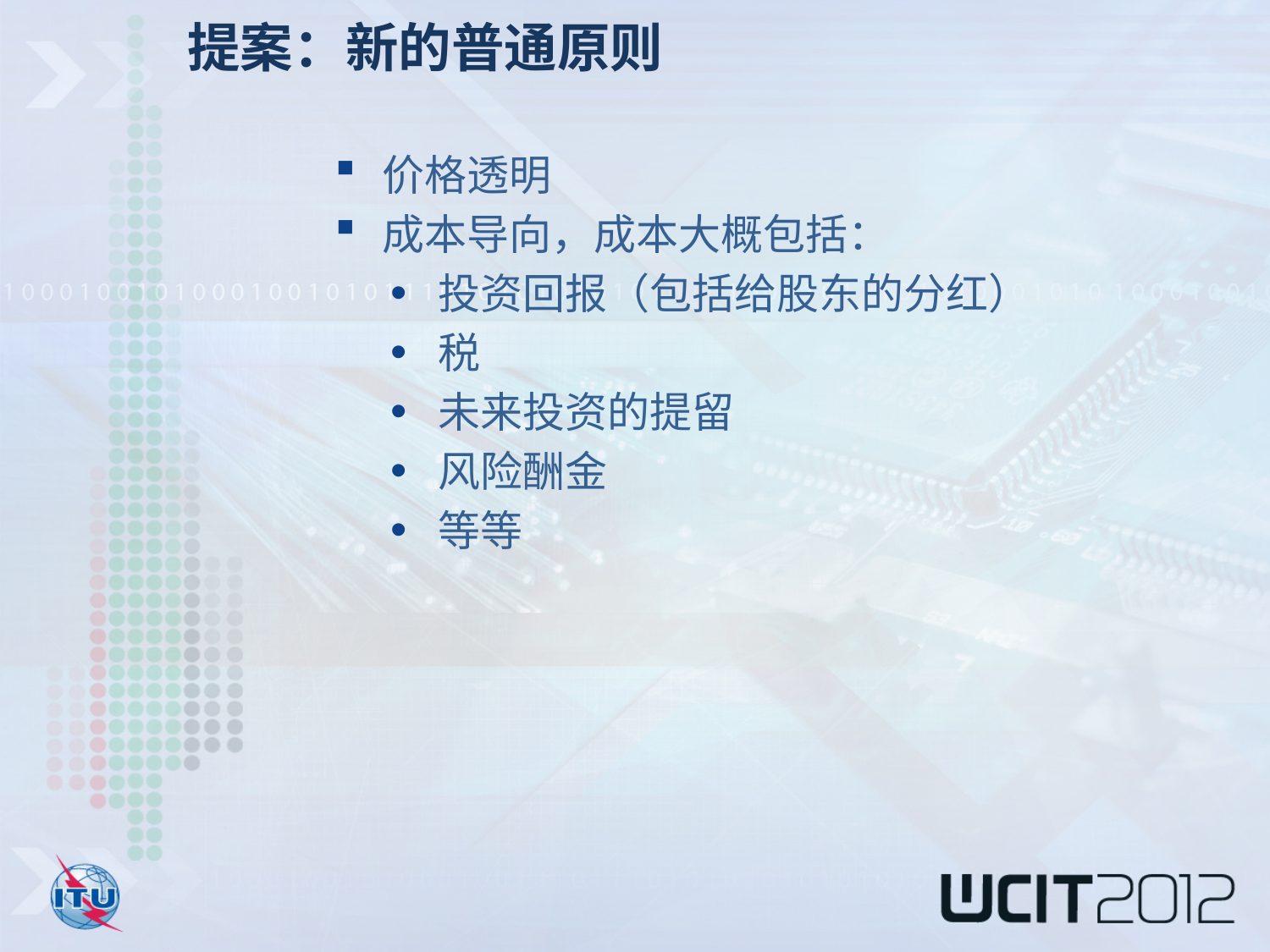

提案：新的普通原则
价格透明
成本导向，成本大概包括：
投资回报（包括给股东的分红）
税
未来投资的提留
风险酬金
等等